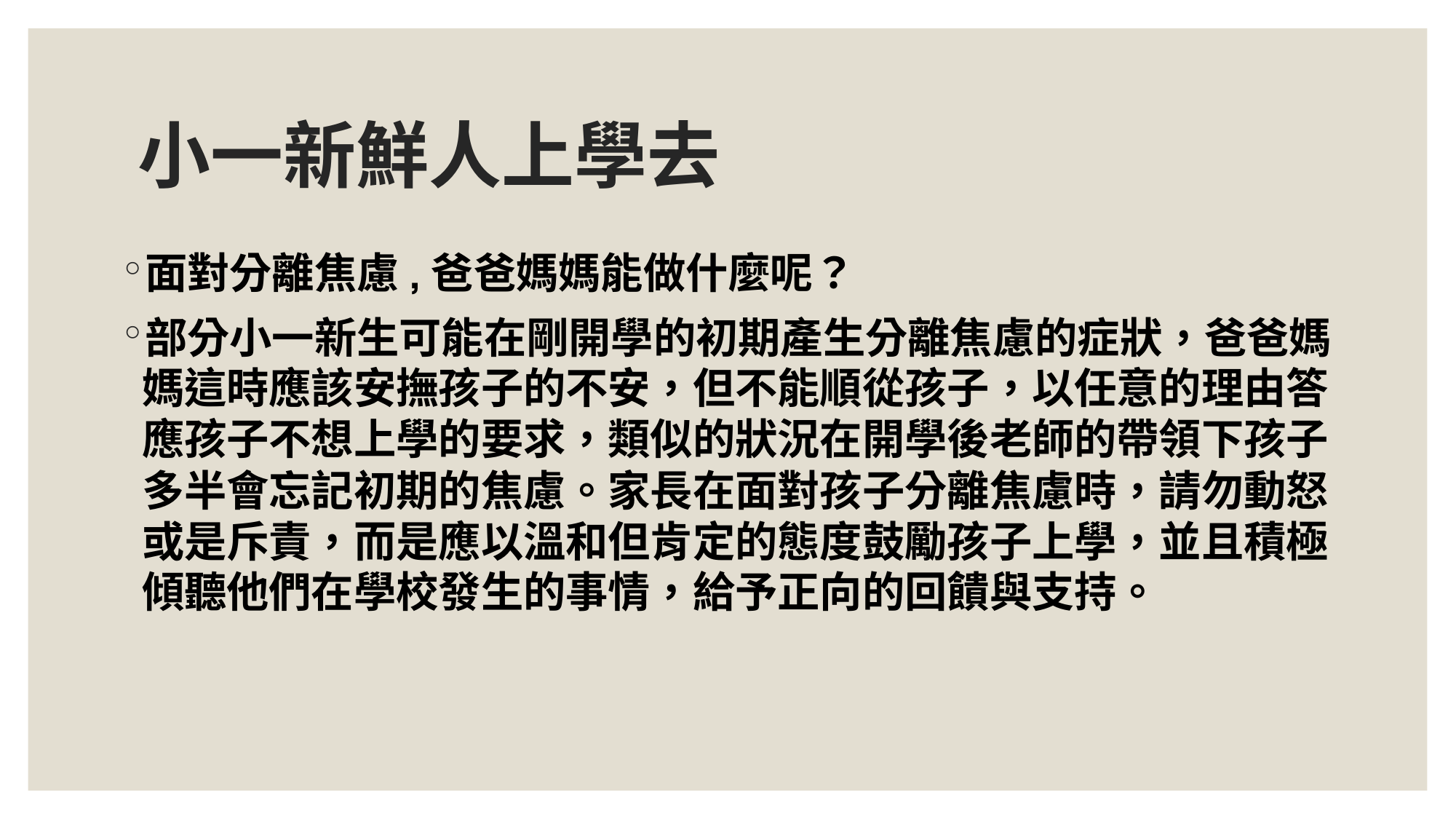

# 小一新鮮人上學去
面對分離焦慮,爸爸媽媽能做什麼呢？
部分小一新生可能在剛開學的初期產生分離焦慮的症狀，爸爸媽媽這時應該安撫孩子的不安，但不能順從孩子，以任意的理由答應孩子不想上學的要求，類似的狀況在開學後老師的帶領下孩子多半會忘記初期的焦慮。家長在面對孩子分離焦慮時，請勿動怒或是斥責，而是應以溫和但肯定的態度鼓勵孩子上學，並且積極傾聽他們在學校發生的事情，給予正向的回饋與支持。